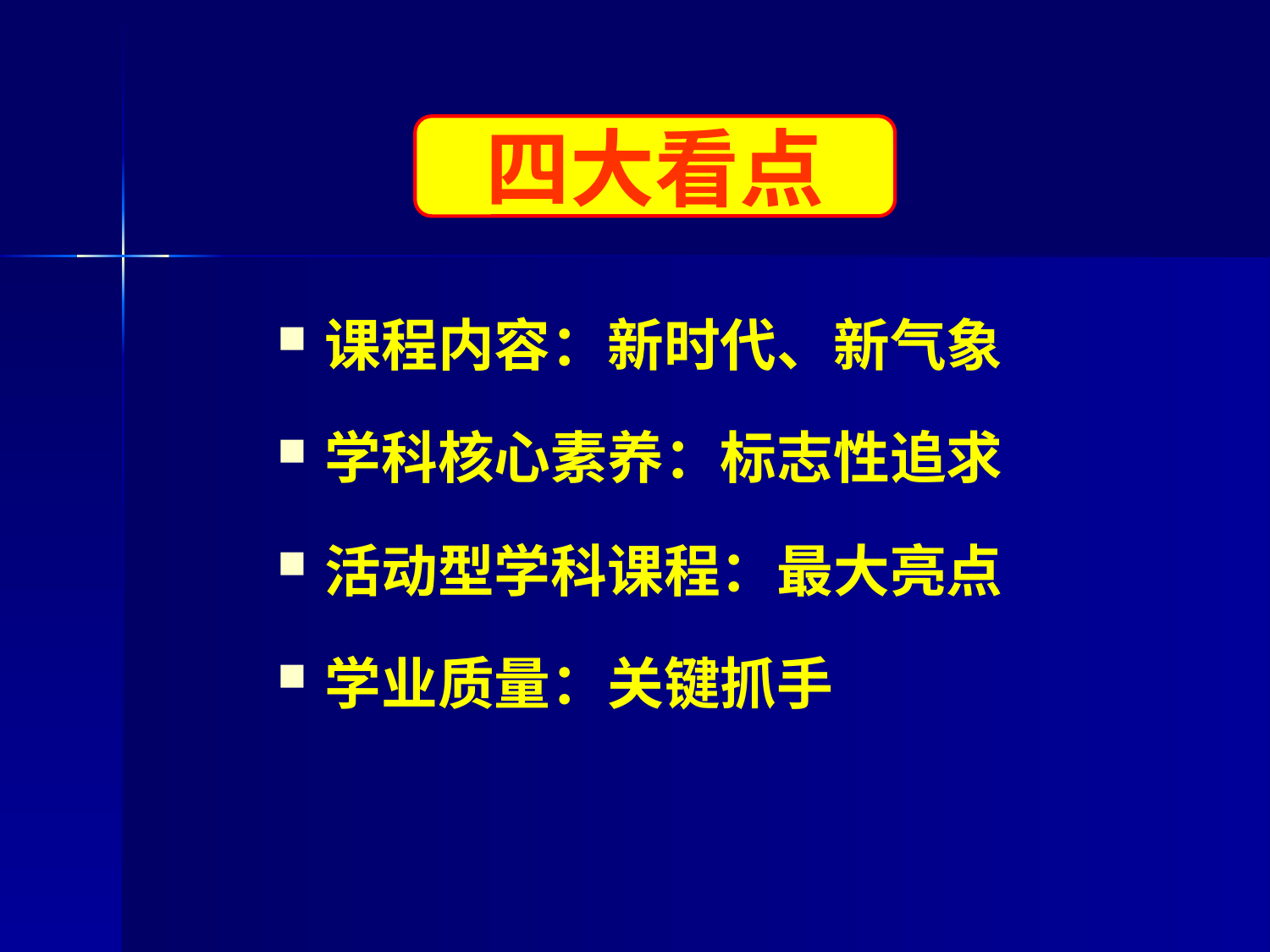

四大看点
课程内容：新时代、新气象
学科核心素养：标志性追求
活动型学科课程：最大亮点
学业质量：关键抓手